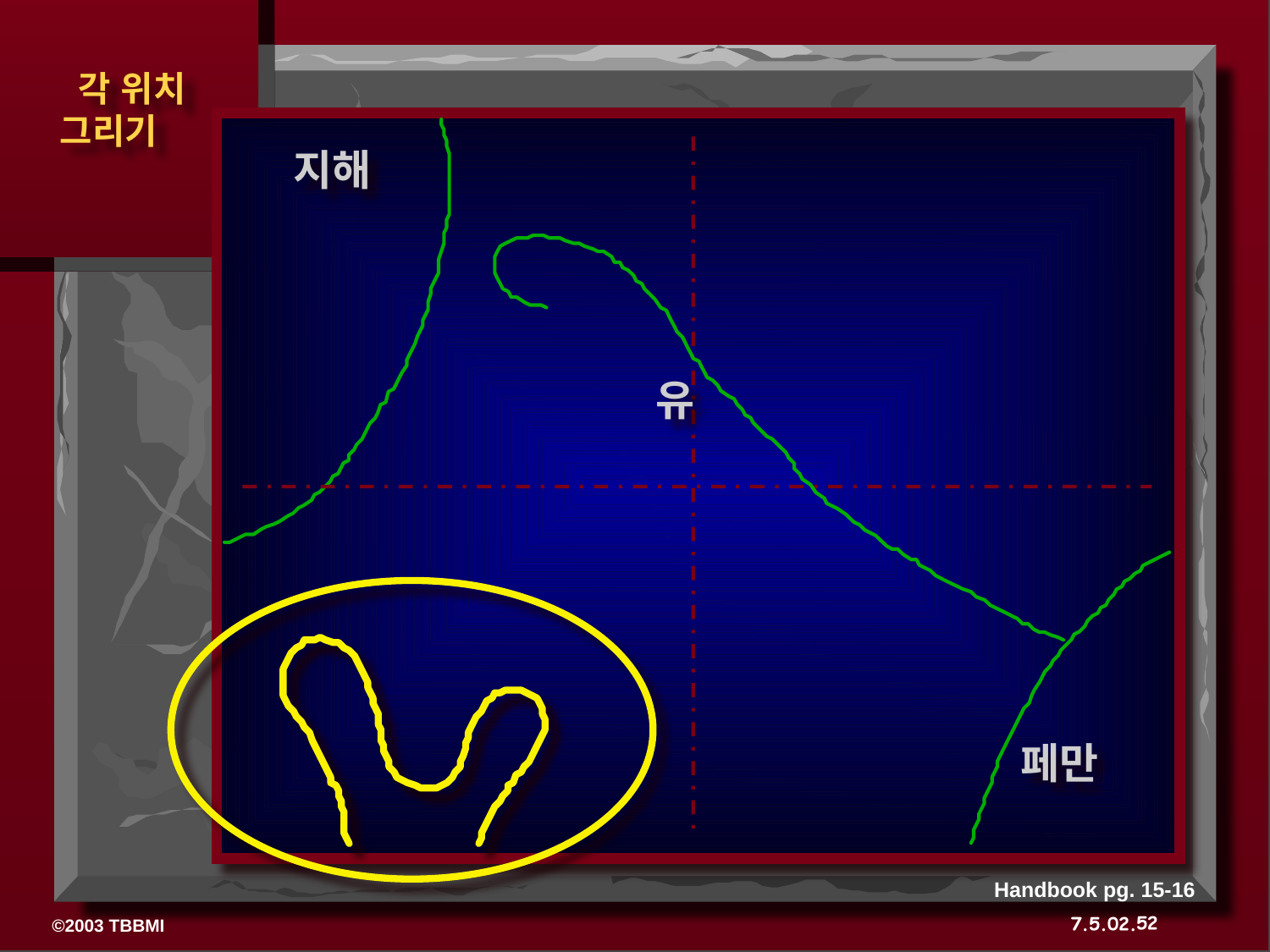

지해

유

페만

Handbook pg. 15-16
52